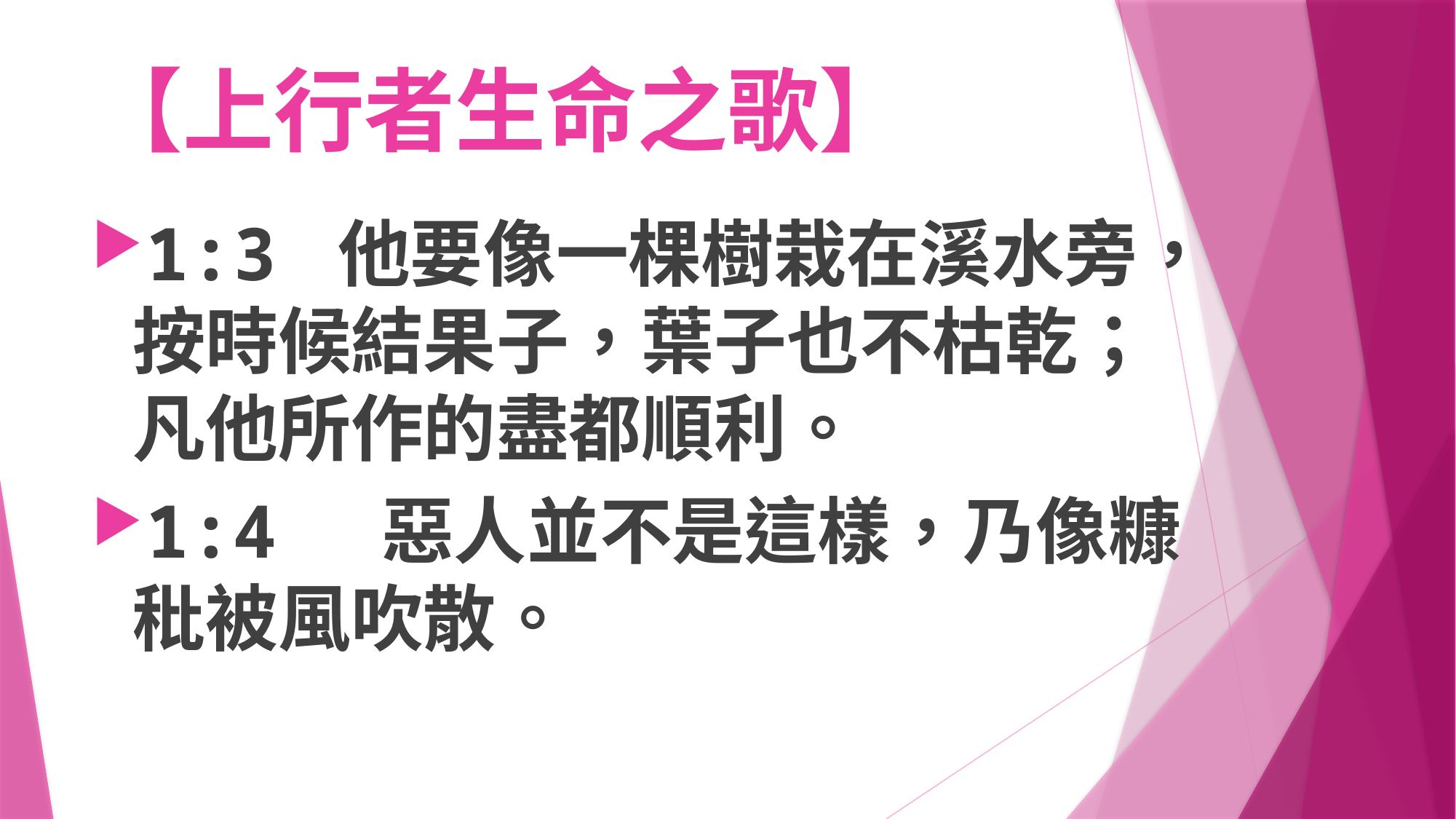

# 【上行者生命之歌】
1:3 他要像一棵樹栽在溪水旁，按時候結果子，葉子也不枯乾；凡他所作的盡都順利。
1:4  惡人並不是這樣，乃像糠秕被風吹散。